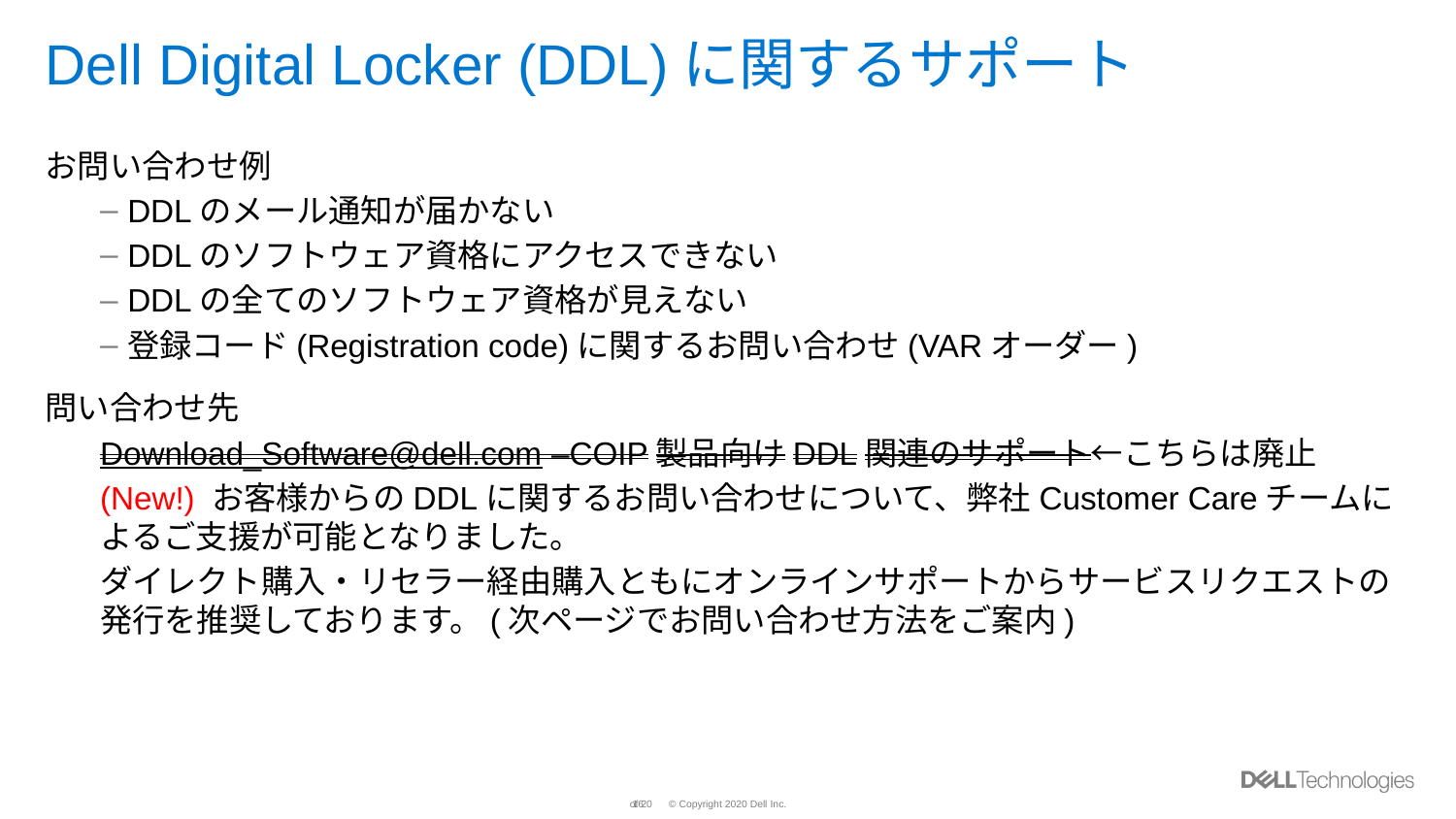

# Dell Digital Locker (DDL)に関するサポート
お問い合わせ例
DDLのメール通知が届かない
DDLのソフトウェア資格にアクセスできない
DDLの全てのソフトウェア資格が見えない
登録コード(Registration code)に関するお問い合わせ(VARオーダー)
問い合わせ先
Download_Software@dell.com –COIP製品向けDDL関連のサポート←こちらは廃止
(New!) お客様からのDDLに関するお問い合わせについて、弊社Customer Careチームによるご支援が可能となりました。
ダイレクト購入・リセラー経由購入ともにオンラインサポートからサービスリクエストの発行を推奨しております。(次ページでお問い合わせ方法をご案内)